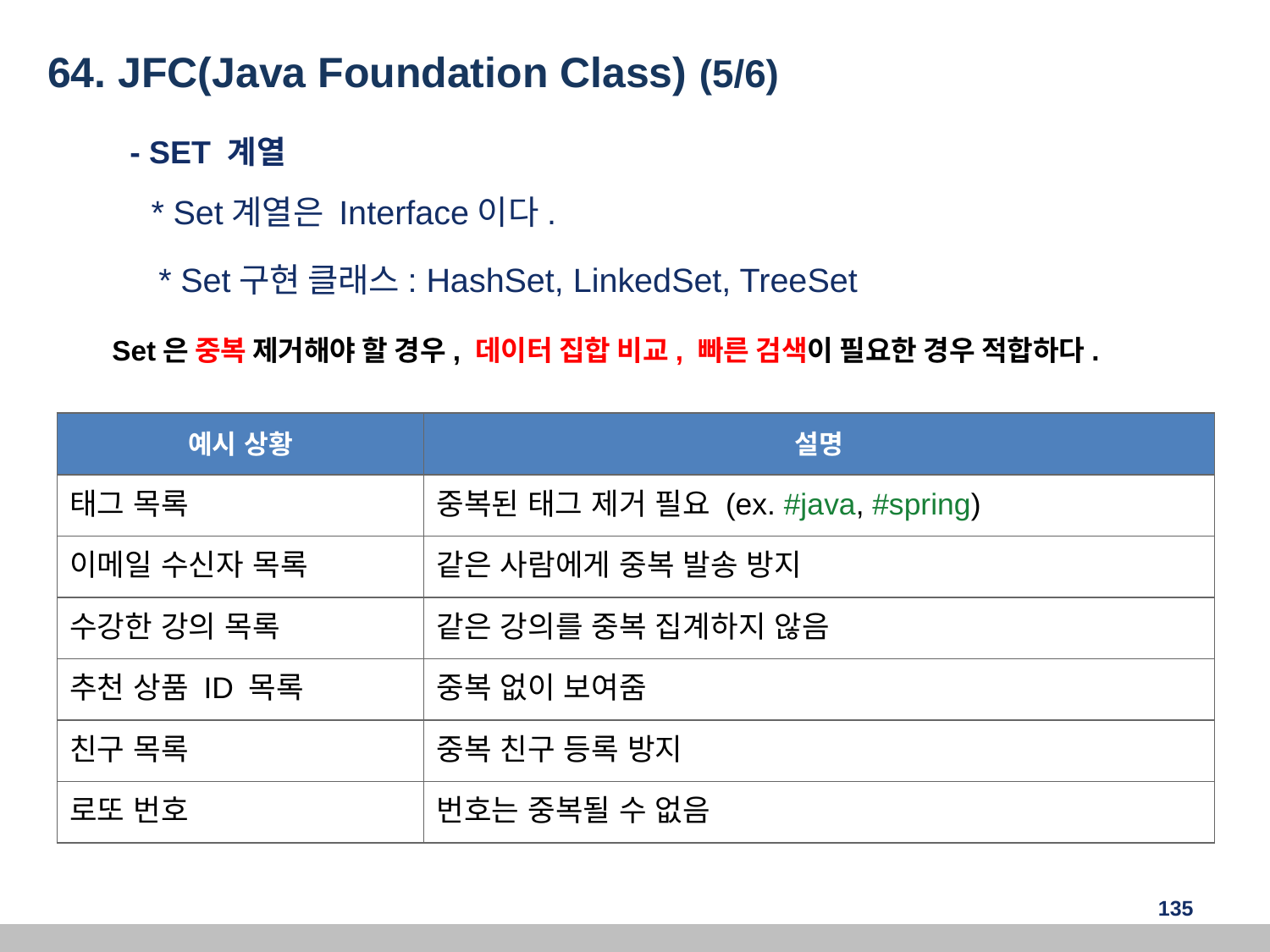

64. JFC(Java Foundation Class) (5/6)
  - SET 계열

     * Set계열은 Interface이다.

     * Set구현 클래스: HashSet, LinkedSet, TreeSet

Set은 중복 제거해야 할 경우, 데이터 집합 비교, 빠른 검색이 필요한 경우 적합하다.
| 예시 상황 | 설명 |
| --- | --- |
| 태그 목록 | 중복된 태그 제거 필요 (ex. #java, #spring) |
| 이메일 수신자 목록 | 같은 사람에게 중복 발송 방지 |
| 수강한 강의 목록 | 같은 강의를 중복 집계하지 않음 |
| 추천 상품 ID 목록 | 중복 없이 보여줌 |
| 친구 목록 | 중복 친구 등록 방지 |
| 로또 번호 | 번호는 중복될 수 없음 |
135